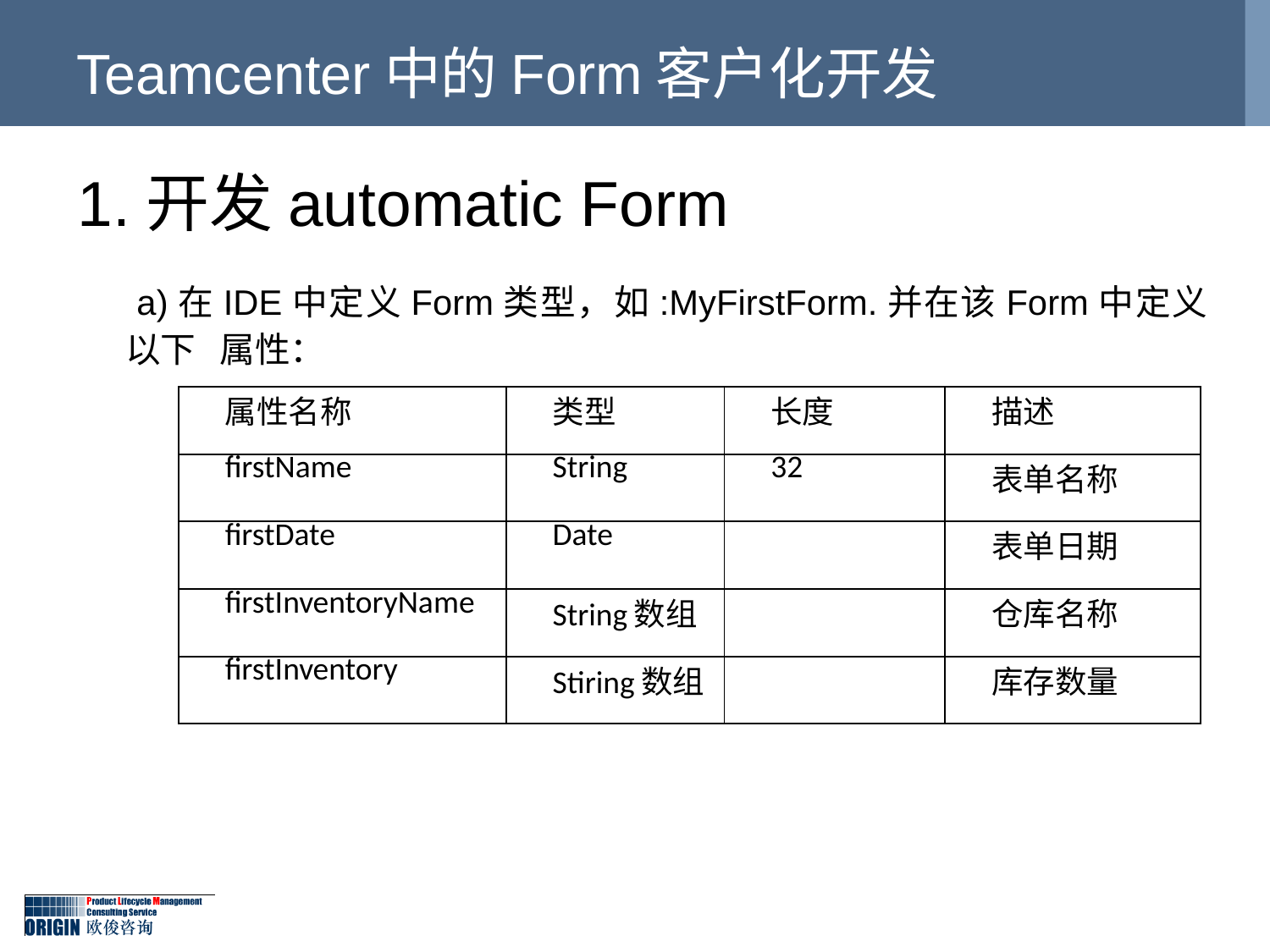

# Teamcenter中的Form客户化开发
1.开发automatic Form
	 a)在IDE中定义Form类型，如:MyFirstForm.并在该Form中定义以下   属性：

| 属性名称 | 类型 | 长度 | 描述 |
| --- | --- | --- | --- |
| firstName | String | 32 | 表单名称 |
| firstDate | Date |  | 表单日期 |
| firstInventoryName | String数组 |  | 仓库名称 |
| firstInventory | Stiring数组 |  | 库存数量 |